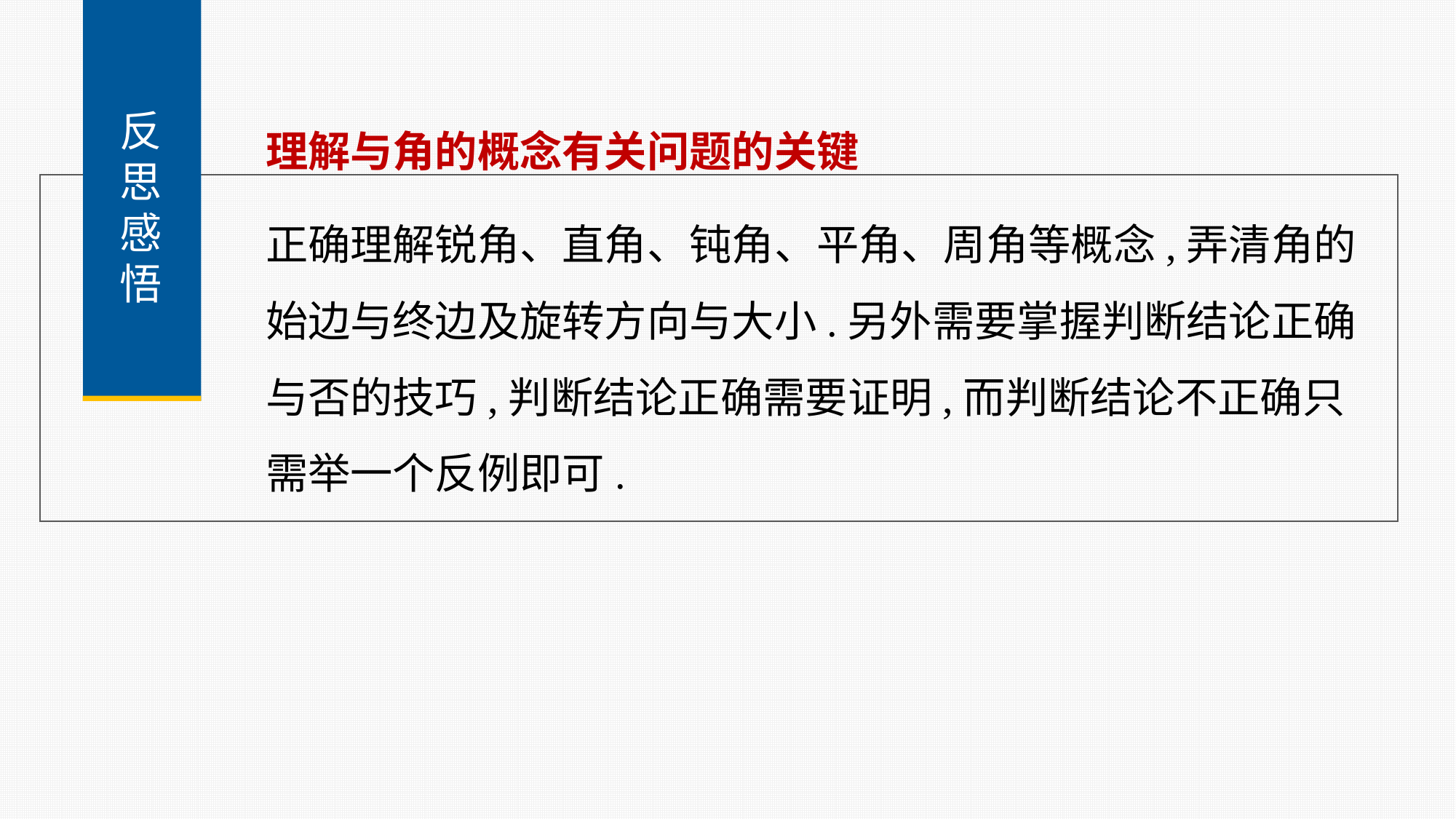

反
思
感
悟

理解与角的概念有关问题的关键

正确理解锐角、直角、钝角、平角、周角等概念,弄清角的始边与终边及旋转方向与大小.另外需要掌握判断结论正确与否的技巧,判断结论正确需要证明,而判断结论不正确只需举一个反例即可.